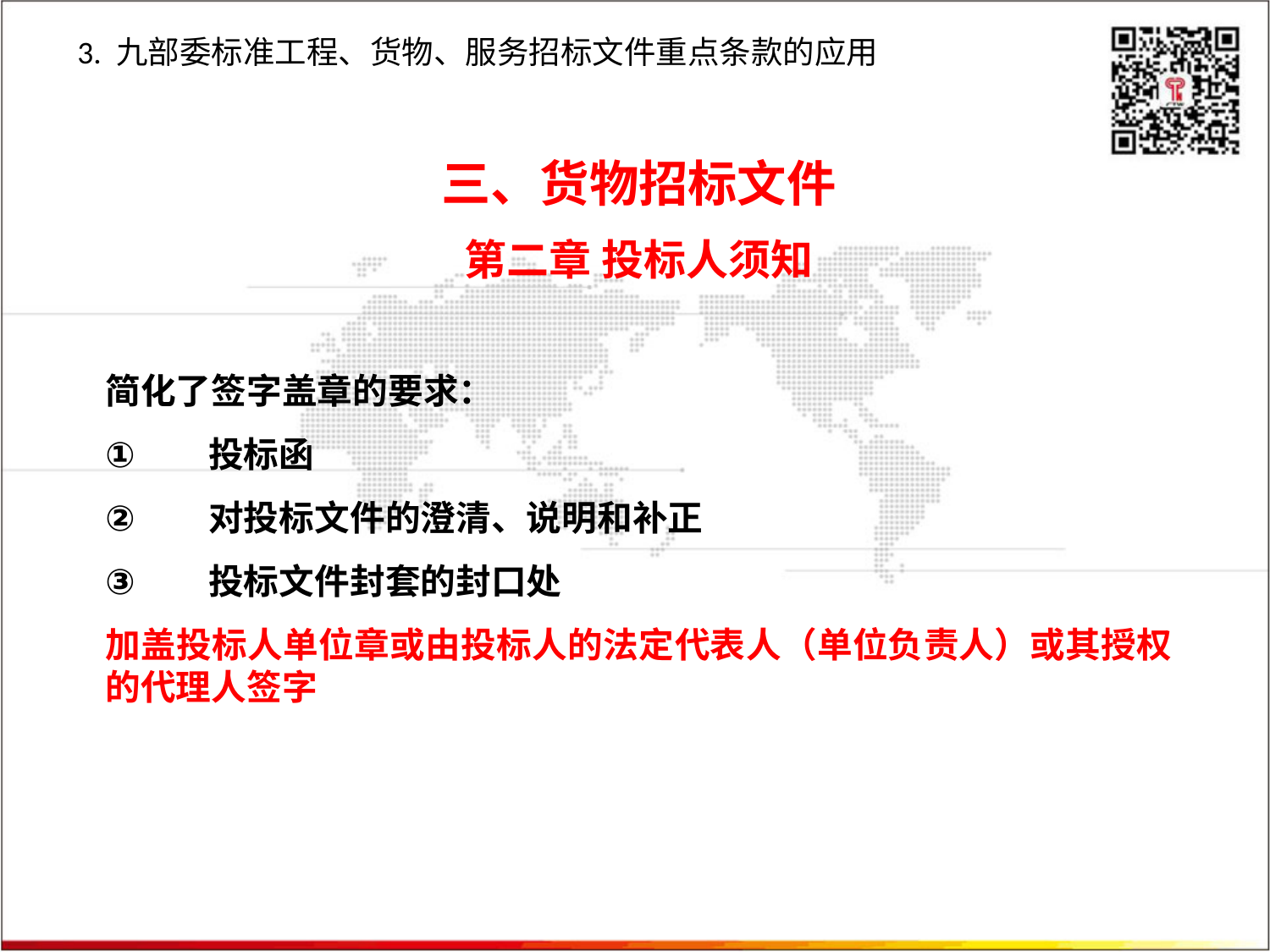

3. 九部委标准工程、货物、服务招标文件重点条款的应用
三、货物招标文件
第二章 投标人须知

简化了签字盖章的要求：
投标函
对投标文件的澄清、说明和补正
投标文件封套的封口处
加盖投标人单位章或由投标人的法定代表人（单位负责人）或其授权的代理人签字